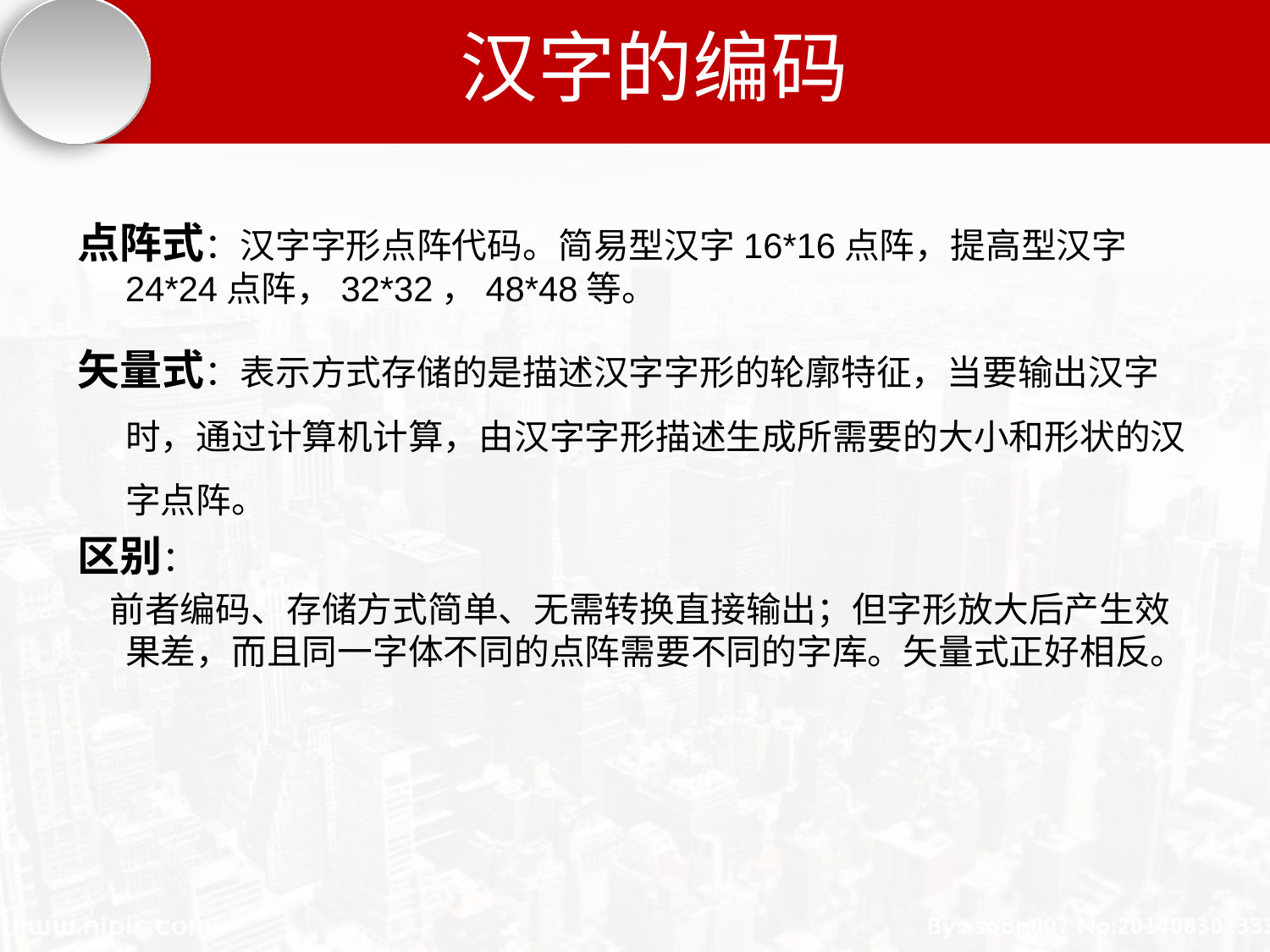

# 汉字的编码
点阵式：汉字字形点阵代码。简易型汉字16*16点阵，提高型汉字24*24点阵，32*32，48*48等。
矢量式：表示方式存储的是描述汉字字形的轮廓特征，当要输出汉字时，通过计算机计算，由汉字字形描述生成所需要的大小和形状的汉字点阵。
区别：
   前者编码、存储方式简单、无需转换直接输出；但字形放大后产生效果差，而且同一字体不同的点阵需要不同的字库。矢量式正好相反。

66